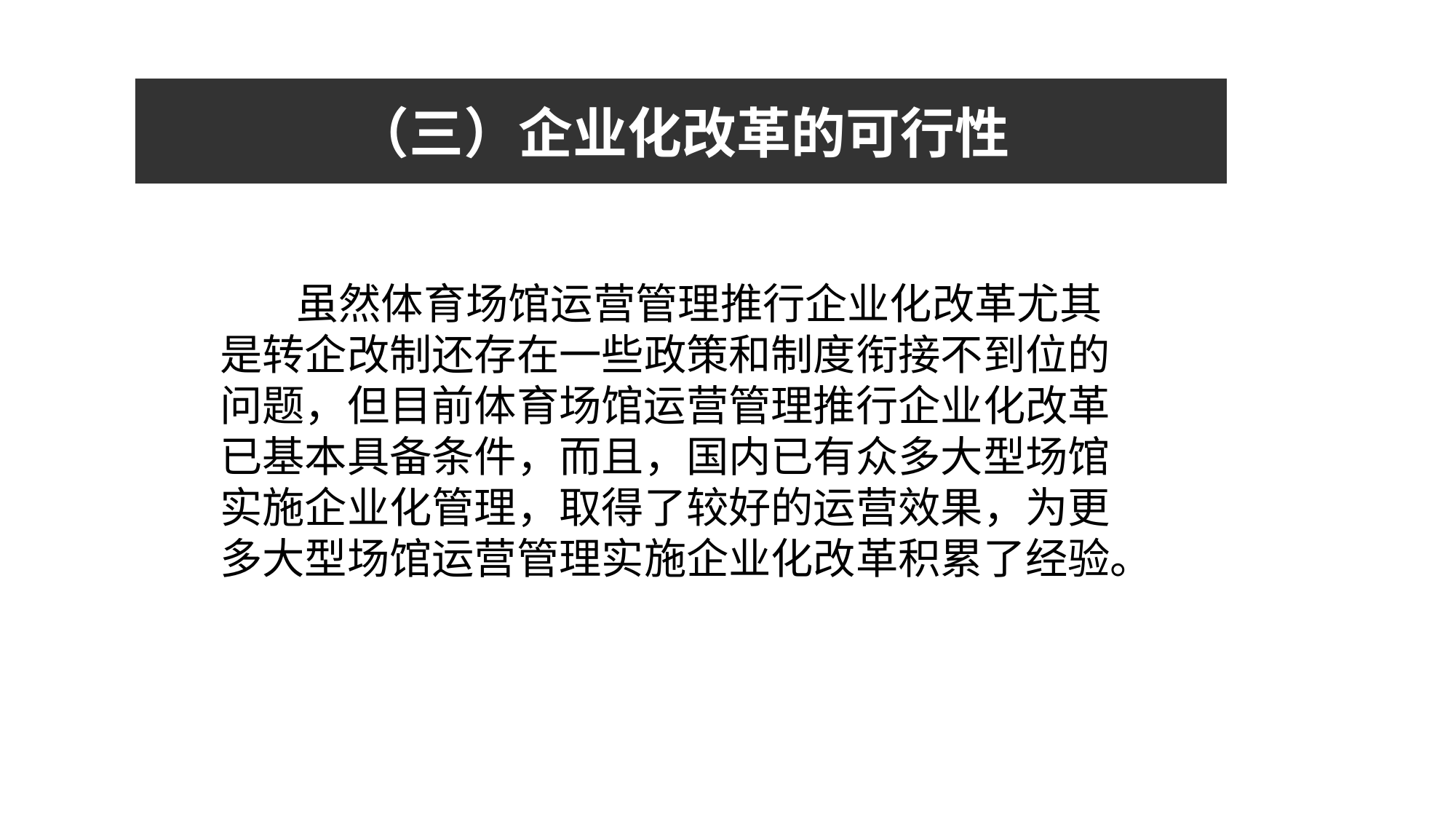

# （三）企业化改革的可行性
       虽然体育场馆运营管理推行企业化改革尤其是转企改制还存在一些政策和制度衔接不到位的问题，但目前体育场馆运营管理推行企业化改革已基本具备条件，而且，国内已有众多大型场馆实施企业化管理，取得了较好的运营效果，为更多大型场馆运营管理实施企业化改革积累了经验。